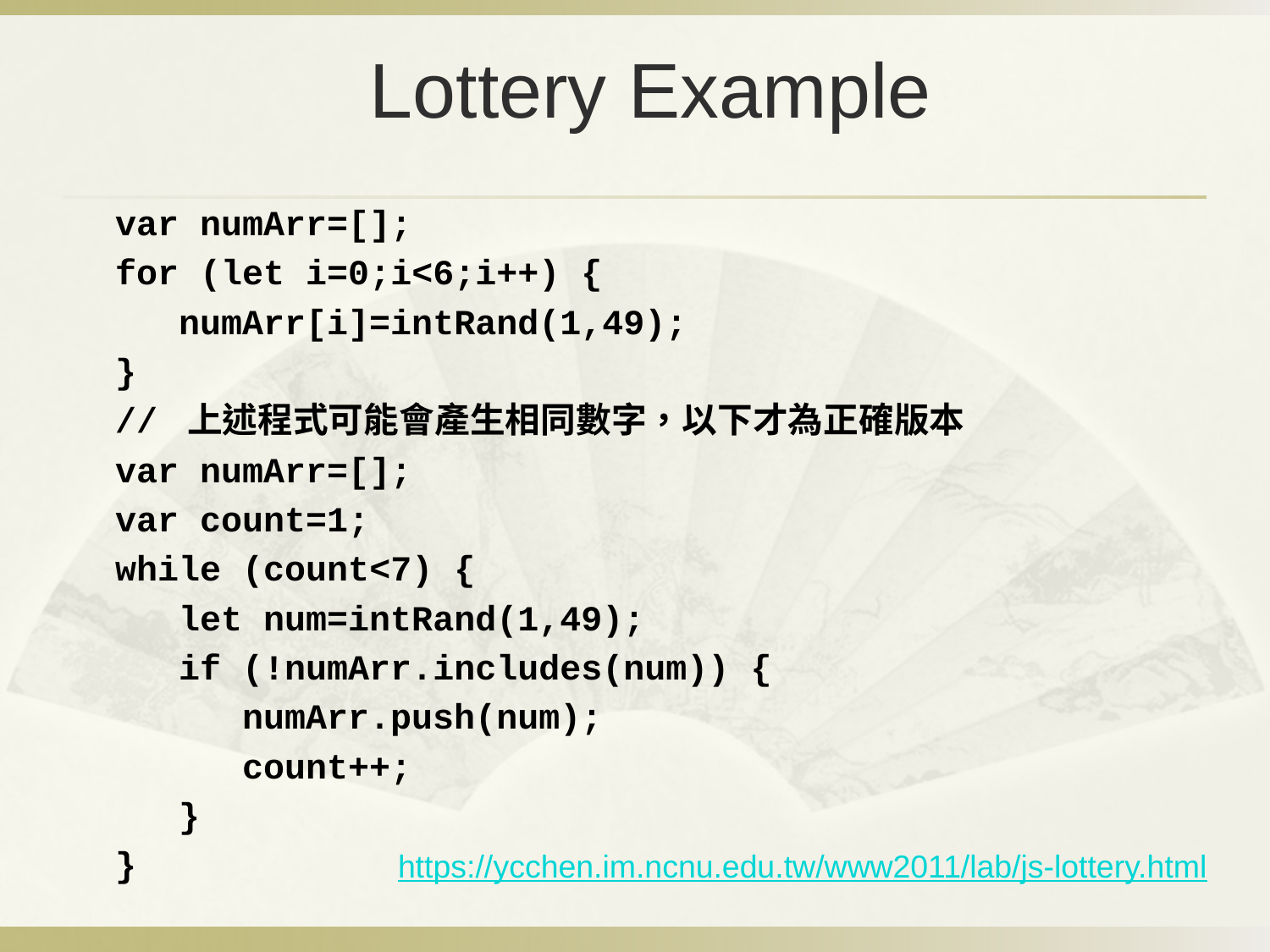

# Lottery Example
var numArr=[];
for (let i=0;i<6;i++) {
   numArr[i]=intRand(1,49);
}
// 上述程式可能會產生相同數字，以下才為正確版本
var numArr=[];
var count=1;
while (count<7) {
   let num=intRand(1,49);
   if (!numArr.includes(num)) {
      numArr.push(num);
      count++;
   }
}
https://ycchen.im.ncnu.edu.tw/www2011/lab/js-lottery.html